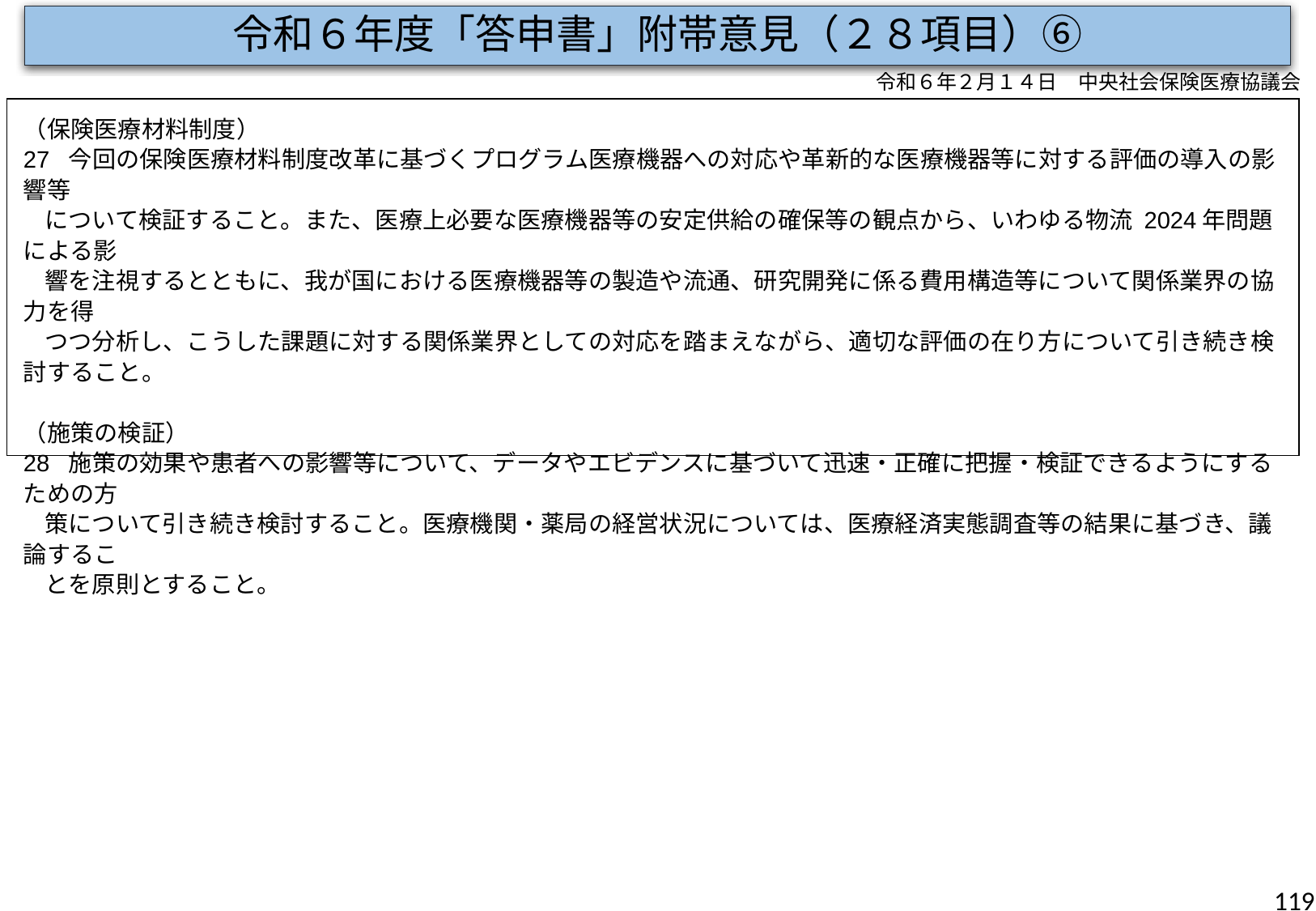

令和６年度「答申書」附帯意見（２８項目）⑥
令和６年２月１４日　中央社会保険医療協議会

（保険医療材料制度）
27  今回の保険医療材料制度改革に基づくプログラム医療機器への対応や革新的な医療機器等に対する評価の導入の影響等
   について検証すること。また、医療上必要な医療機器等の安定供給の確保等の観点から、いわゆる物流 2024年問題による影
   響を注視するとともに、我が国における医療機器等の製造や流通、研究開発に係る費用構造等について関係業界の協力を得
   つつ分析し、こうした課題に対する関係業界としての対応を踏まえながら、適切な評価の在り方について引き続き検討すること。

（施策の検証）
28  施策の効果や患者への影響等について、データやエビデンスに基づいて迅速・正確に把握・検証できるようにするための方
   策について引き続き検討すること。医療機関・薬局の経営状況については、医療経済実態調査等の結果に基づき、議論するこ
   とを原則とすること。
119